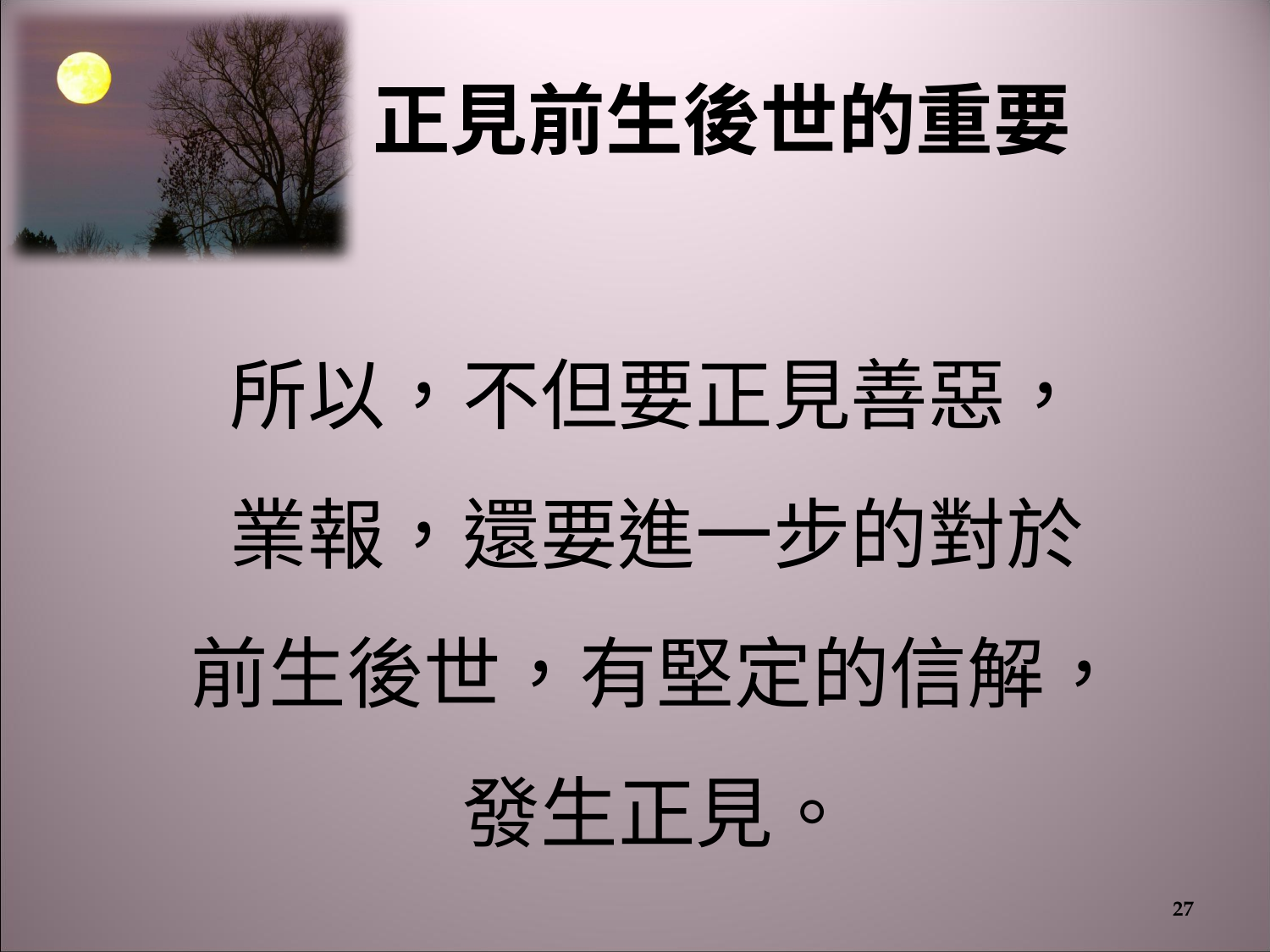

# 正見前生後世的重要
所以，不但要正見善惡，
業報，還要進一步的對於
前生後世，有堅定的信解，
發生正見。

27